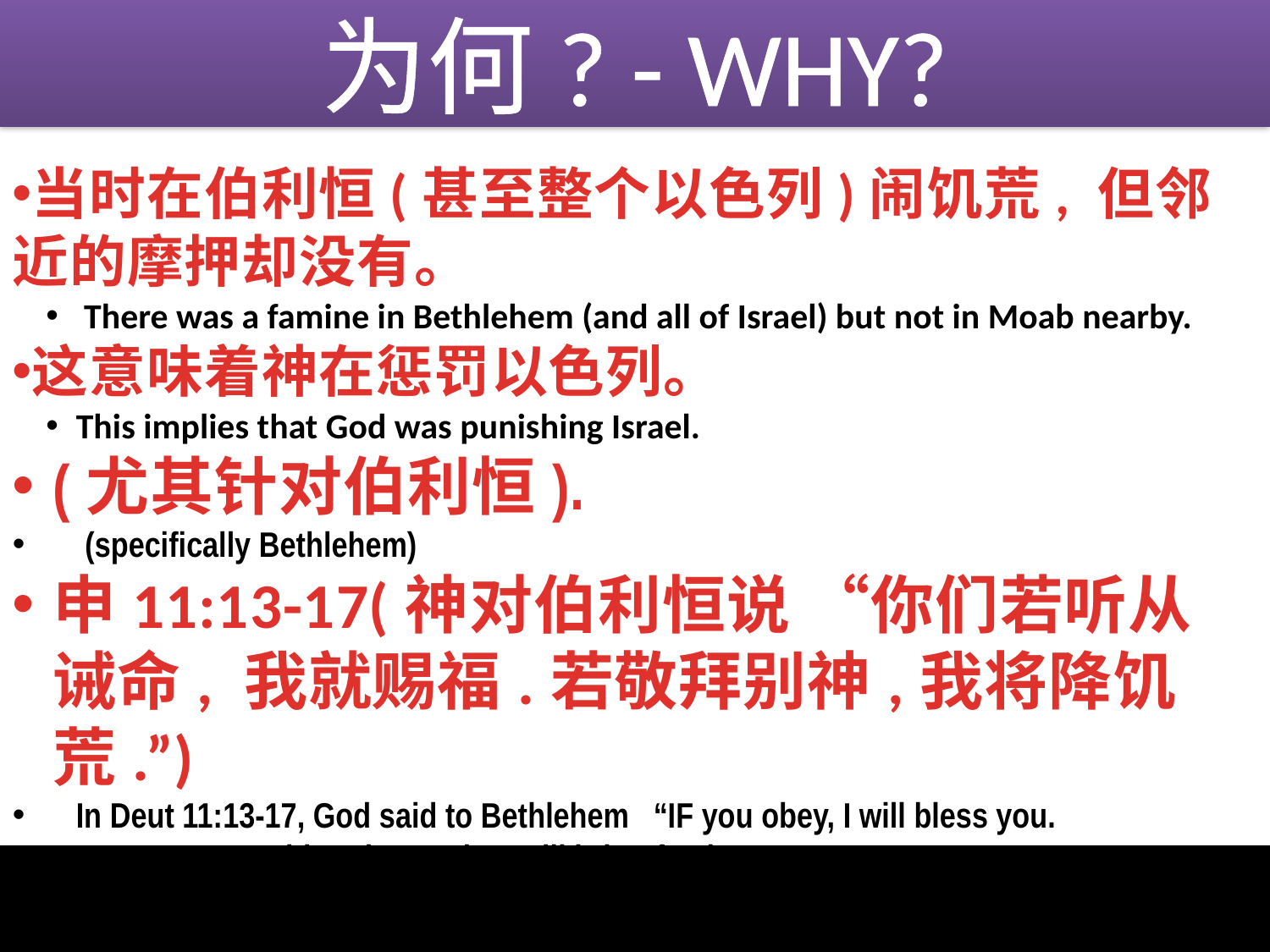

为何? - WHY?
当时在伯利恒(甚至整个以色列)闹饥荒, 但邻近的摩押却没有。
 There was a famine in Bethlehem (and all of Israel) but not in Moab nearby.
这意味着神在惩罚以色列。
This implies that God was punishing Israel.
(尤其针对伯利恒).
 (specifically Bethlehem)
申11:13-17(神对伯利恒说 “你们若听从诫命, 我就赐福.若敬拜别神,我将降饥荒.”)
In Deut 11:13-17, God said to Bethlehem   “IF you obey, I will bless you.                                IF you worship other gods, I will bring famine.”